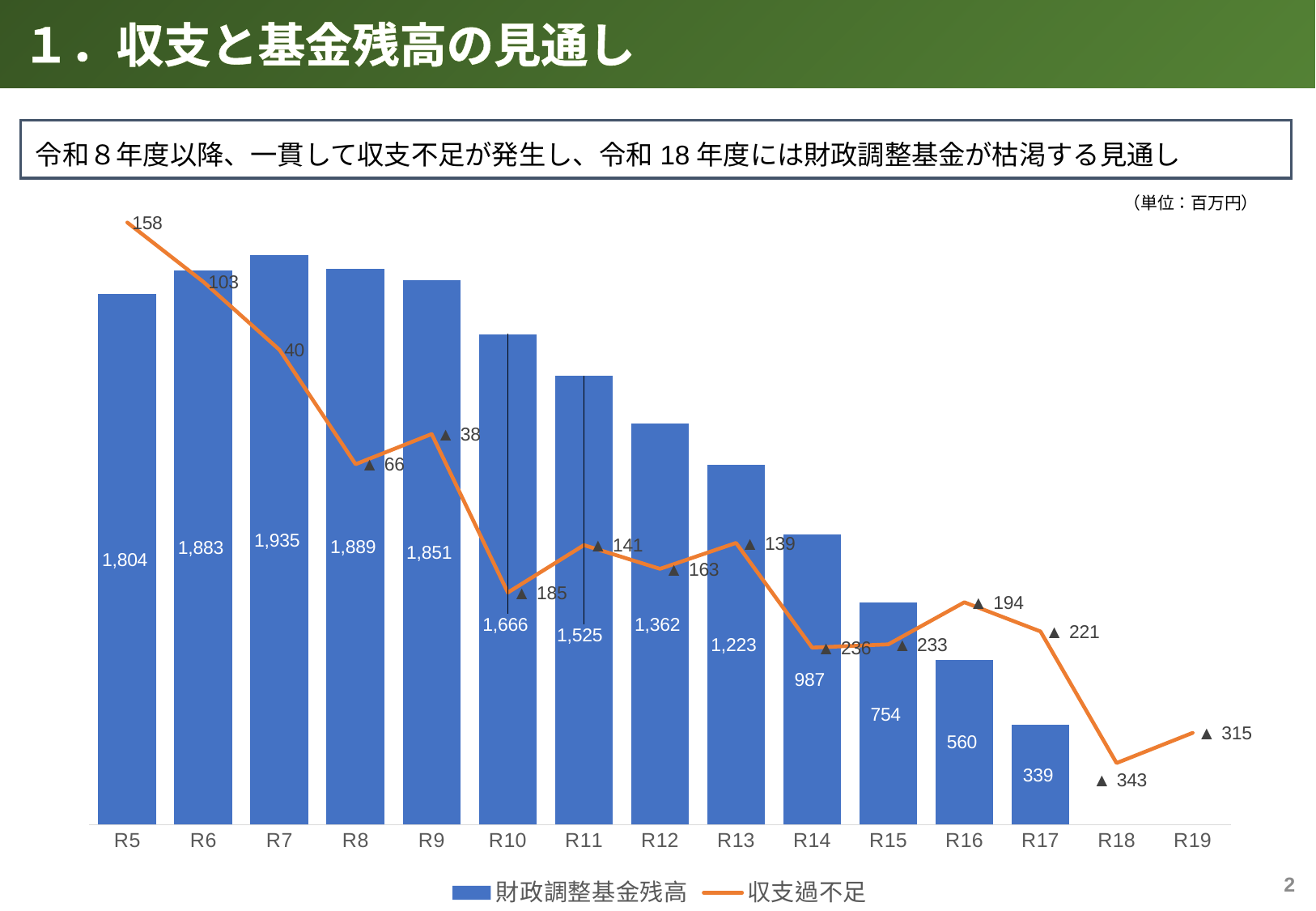

１．収支と基金残高の見通し

令和８年度以降、一貫して収支不足が発生し、令和18年度には財政調整基金が枯渇する見通し

### Chart

| Category |  |  |
|---|---|---|
| R5 | 1804.0 | 158.0 |
| R6 | 1883.0 | 103.0 |
| R7 | 1935.0 | 40.0 |
| R8 | 1889.0 | -66.0 |
| R9 | 1851.0 | -38.0 |
| R10 | 1666.0 | -185.0 |
| R11 | 1525.0 | -141.0 |
| R12 | 1362.0 | -163.0 |
| R13 | 1223.0 | -139.0 |
| R14 | 987.0 | -236.0 |
| R15 | 754.0 | -233.0 |
| R16 | 560.0 | -194.0 |
| R17 | 339.0 | -221.0 |
| R18 | -4.0 | -343.0 |
| R19 | -319.0 | -315.0 |
（単位：百万円）
2